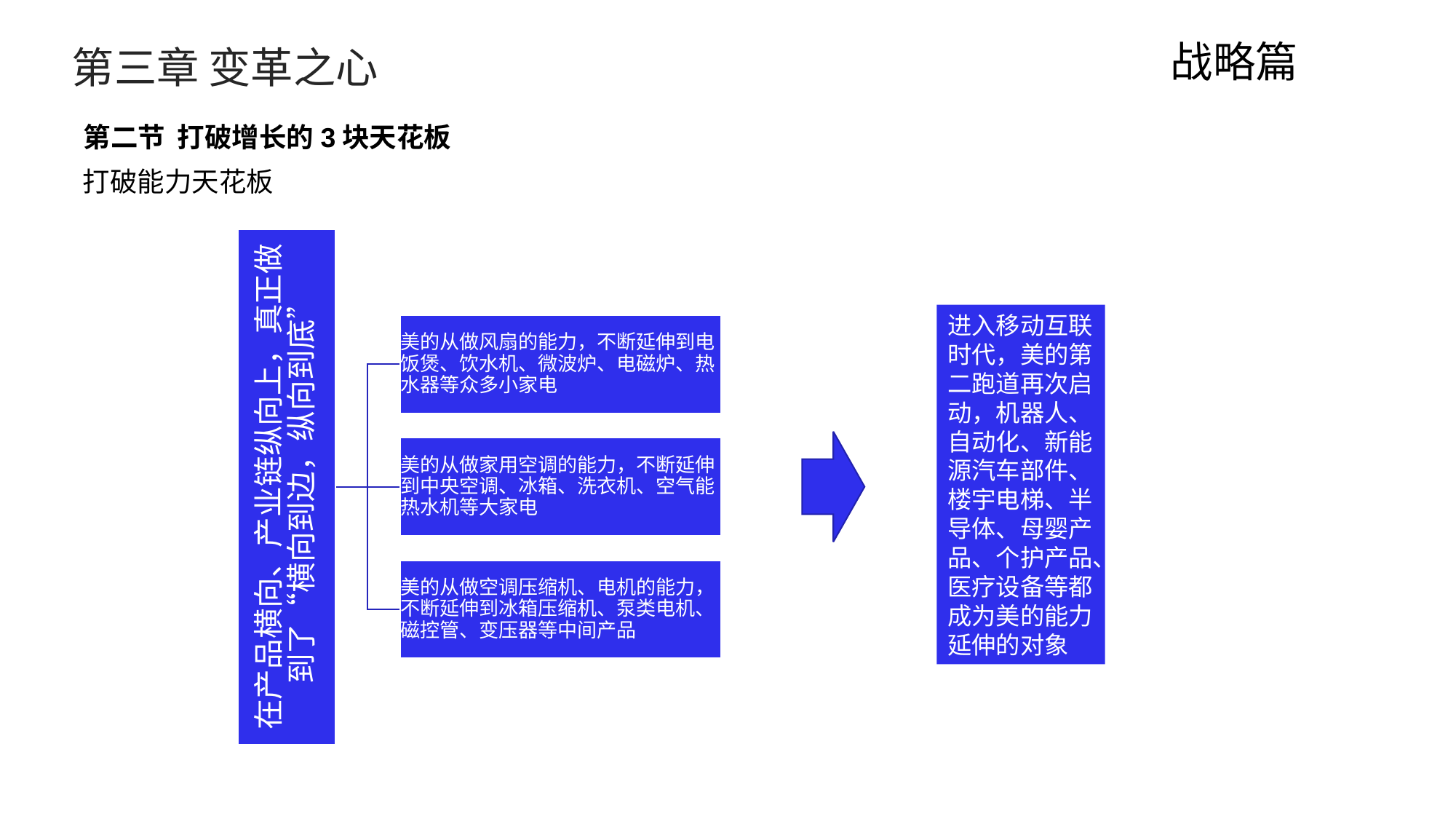

战略篇
第三章 变革之心
第二节  打破增长的3块天花板
打破能力天花板

在产品横向、产业链纵向上，真正做到了“横向到边，纵向到底”
美的从做风扇的能力，不断延伸到电饭煲、饮水机、微波炉、电磁炉、热水器等众多小家电
美的从做家用空调的能力，不断延伸到中央空调、冰箱、洗衣机、空气能热水机等大家电
美的从做空调压缩机、电机的能力，不断延伸到冰箱压缩机、泵类电机、磁控管、变压器等中间产品
进入移动互联时代，美的第二跑道再次启动，机器人、自动化、新能源汽车部件、楼宇电梯、半导体、母婴产品、个护产品、医疗设备等都成为美的能力延伸的对象